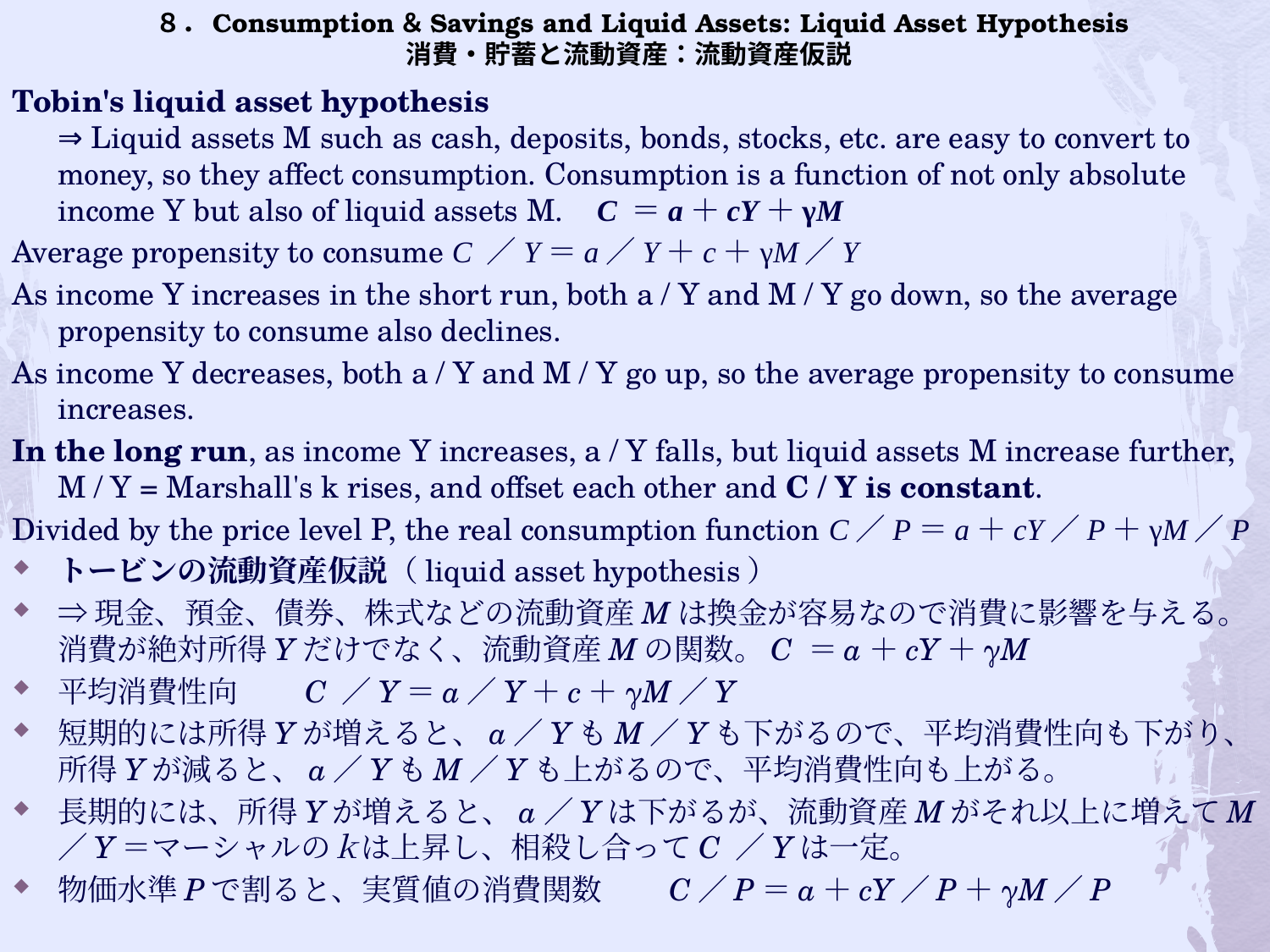

# ８．Consumption＆Savings and Liquid Assets: Liquid Asset Hypothesis 消費・貯蓄と流動資産：流動資産仮説
Tobin's liquid asset hypothesis
⇒ Liquid assets M such as cash, deposits, bonds, stocks, etc. are easy to convert to money, so they affect consumption. Consumption is a function of not only absolute income Y but also of liquid assets M.    C ＝a＋cY＋γM
Average propensity to consume C ／Y＝a／Y＋c＋γM／Y
As income Y increases in the short run, both a / Y and M / Y go down, so the average propensity to consume also declines.
As income Y decreases, both a / Y and M / Y go up, so the average propensity to consume increases.
In the long run, as income Y increases, a / Y falls, but liquid assets M increase further, M / Y = Marshall's k rises, and offset each other and C / Y is constant.
Divided by the price level P, the real consumption function C／P＝a＋cY／P＋γM／P
トービンの流動資産仮説（liquid asset hypothesis）
⇒現金、預金、債券、株式などの流動資産Mは換金が容易なので消費に影響を与える。消費が絶対所得Yだけでなく、流動資産Mの関数。C ＝a＋cY＋γM
平均消費性向　　C ／Y＝a／Y＋c＋γM／Y
短期的には所得Yが増えると、a／YもM／Yも下がるので、平均消費性向も下がり、所得Yが減ると、a／YもM／Yも上がるので、平均消費性向も上がる。
長期的には、所得Yが増えると、a／Yは下がるが、流動資産Mがそれ以上に増えてM／Y＝マーシャルのｋは上昇し、相殺し合ってC ／Yは一定。
物価水準Pで割ると、実質値の消費関数　　C／P＝a＋cY／P＋γM／P